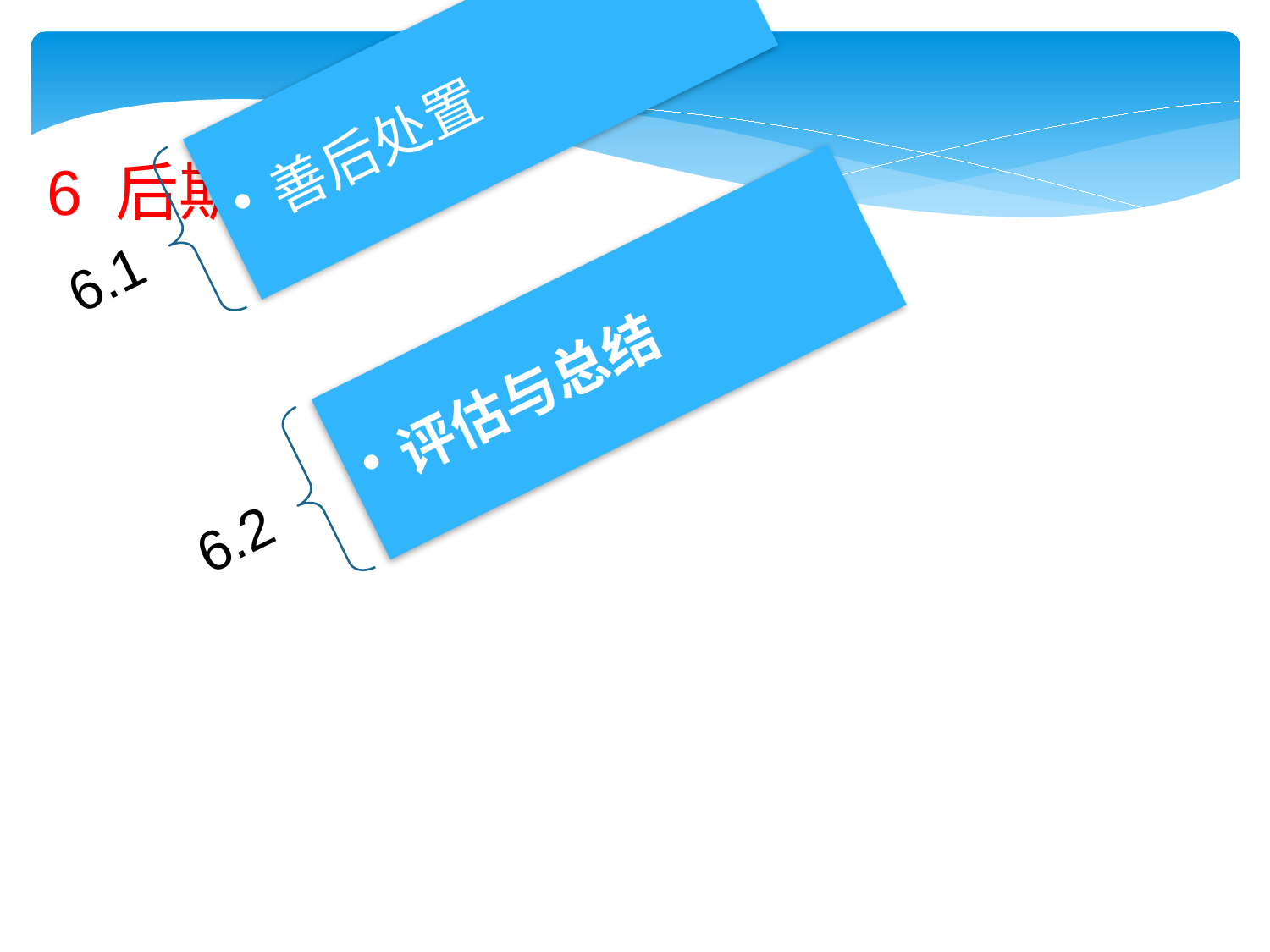

6 后期处置
6.1
善后处置
6.2
评估与总结

44